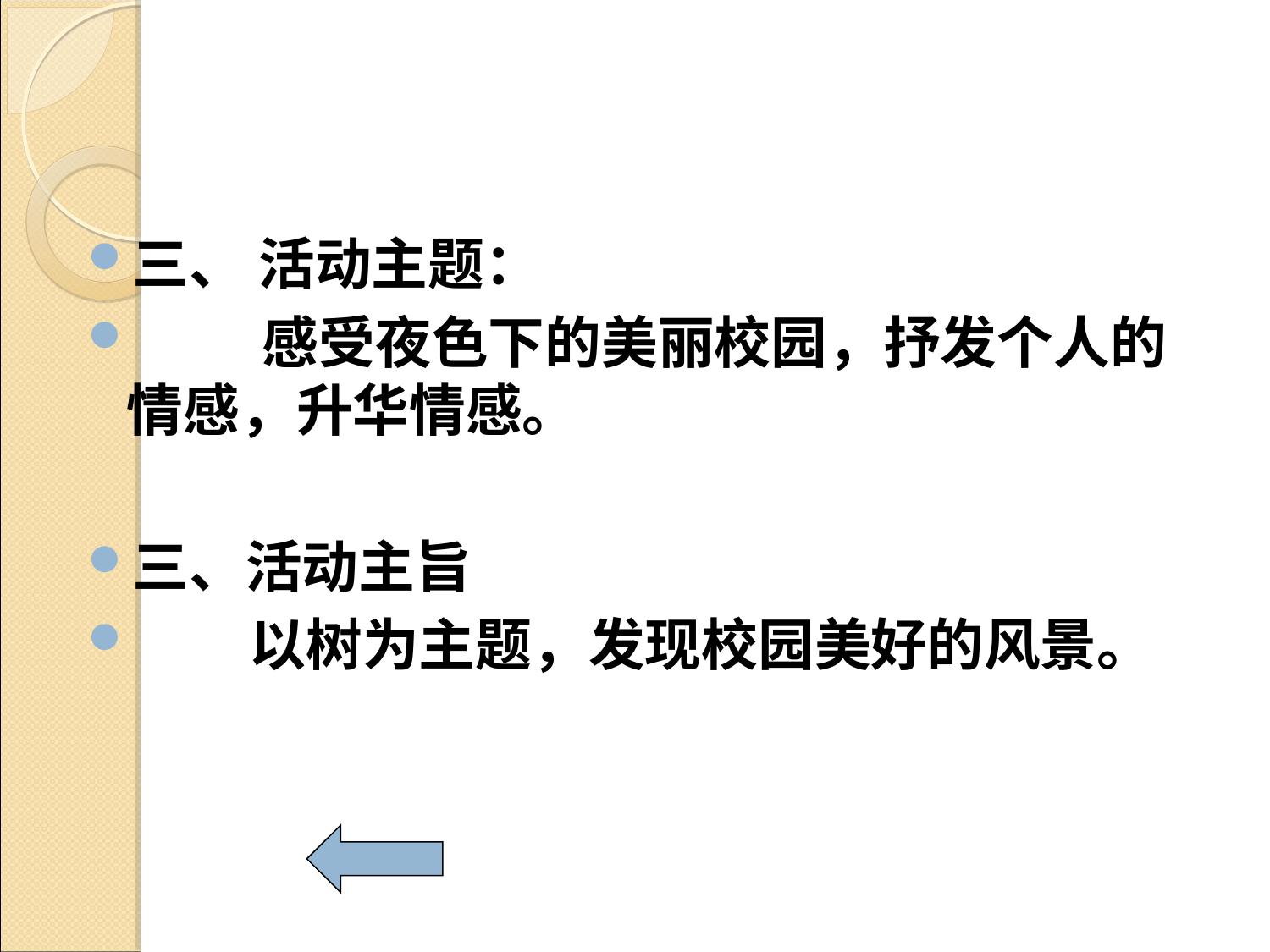

三、 活动主题：
         感受夜色下的美丽校园，抒发个人的情感，升华情感。

三、活动主旨
        以树为主题，发现校园美好的风景。